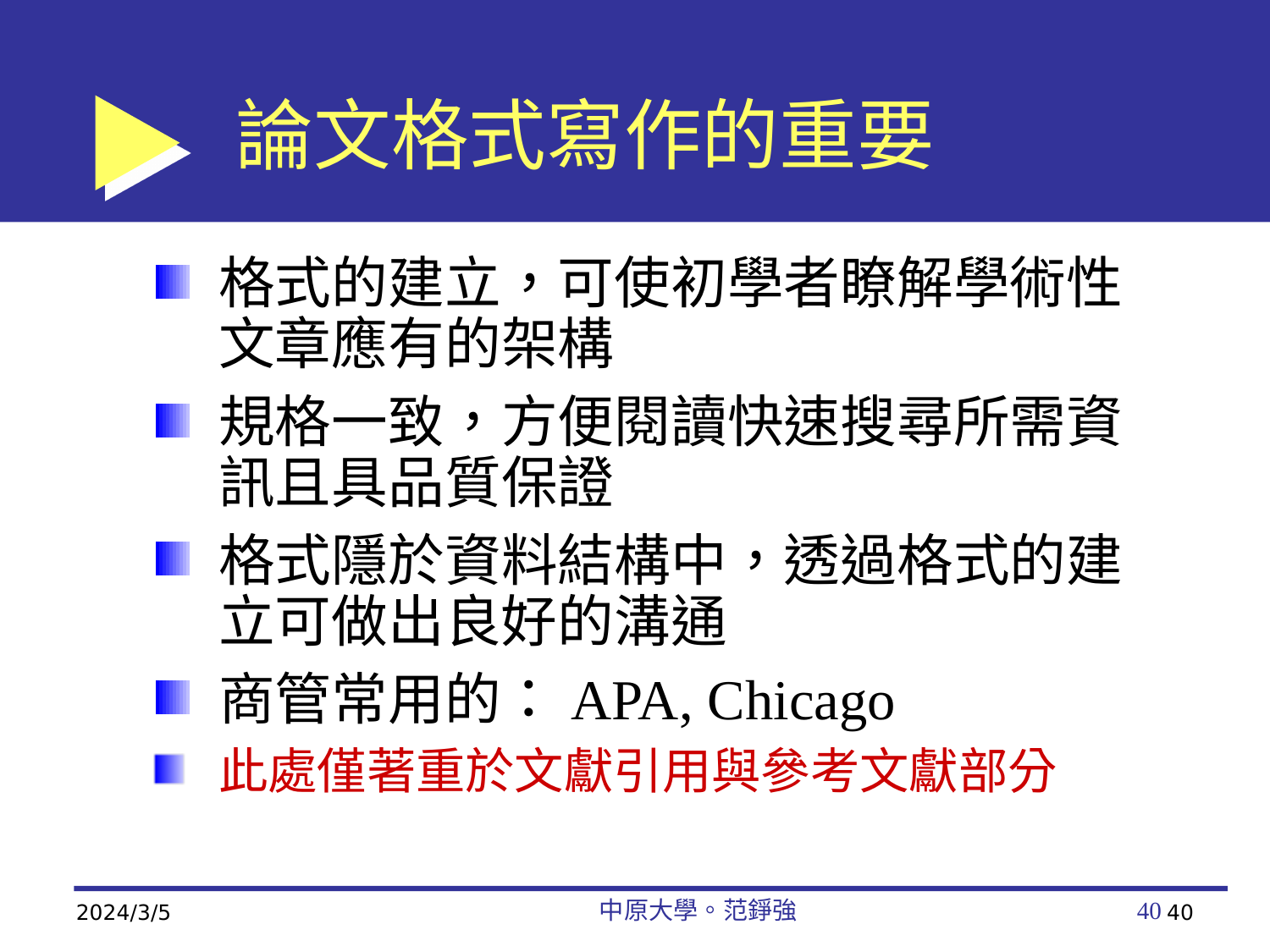

論文格式寫作的重要
格式的建立，可使初學者瞭解學術性文章應有的架構
規格一致，方便閱讀快速搜尋所需資訊且具品質保證
格式隱於資料結構中，透過格式的建立可做出良好的溝通
商管常用的：APA, Chicago
此處僅著重於文獻引用與參考文獻部分
2024/3/5
40
中原大學。范錚強
40